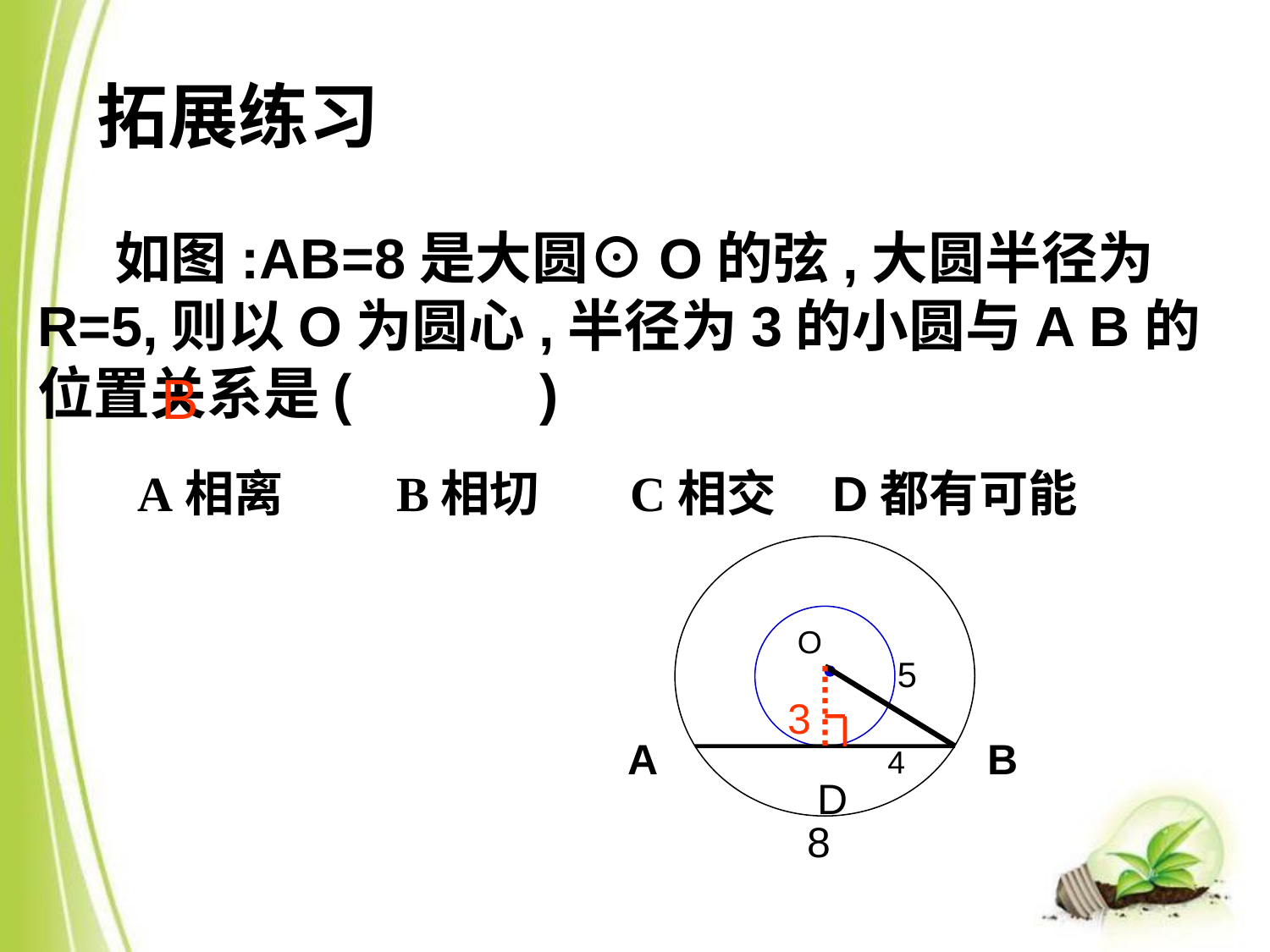

拓展练习
     如图:AB=8是大圆⊙O的弦,大圆半径为R=5,则以O为圆心,半径为3的小圆与A B的位置关系是(            )
B
A相离         B相切       C相交    D都有可能

O
5

D

3
A
B
4

8